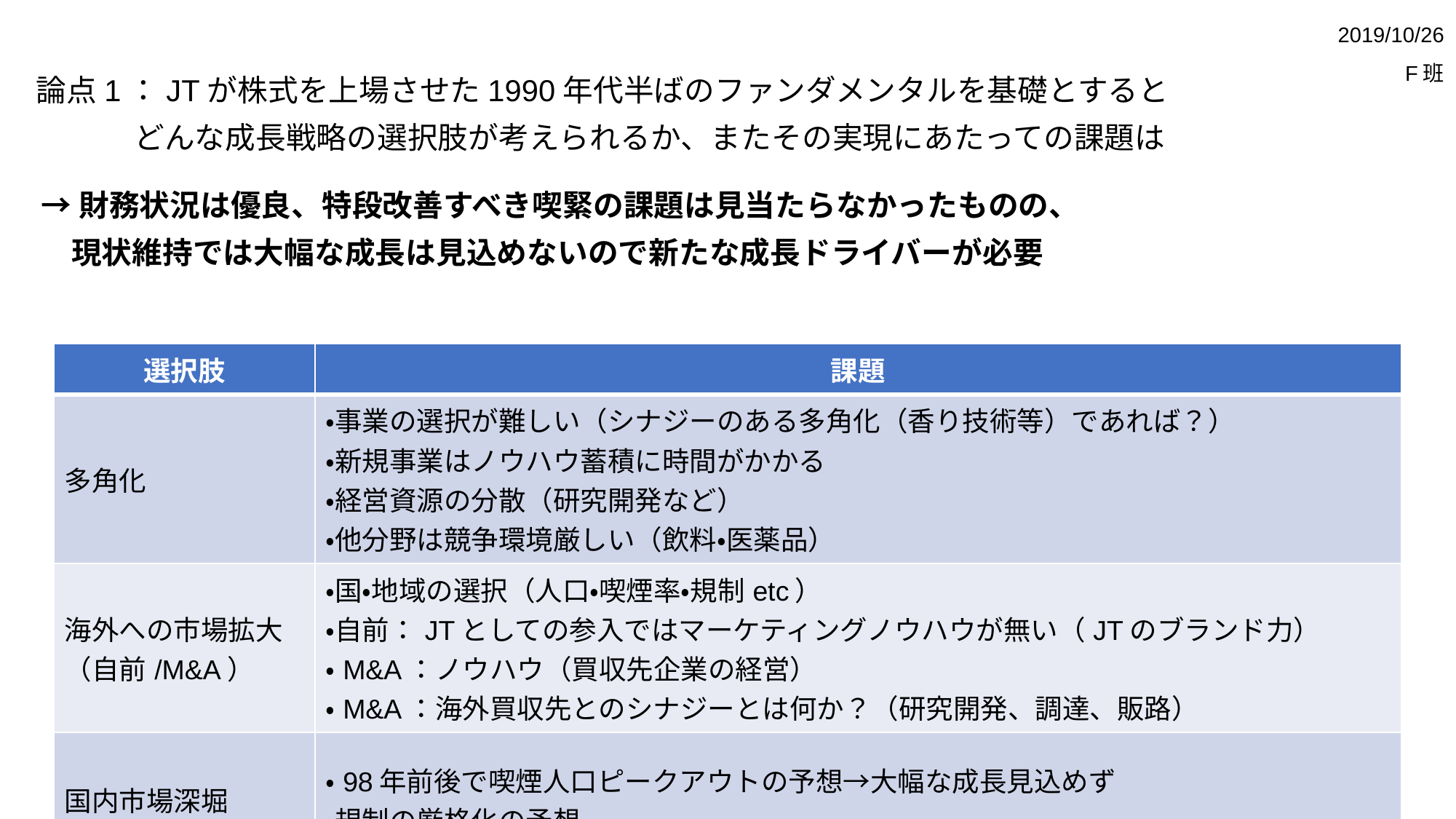

2019/10/26
F班
論点1：JTが株式を上場させた1990年代半ばのファンダメンタルを基礎とすると
　　　 どんな成長戦略の選択肢が考えられるか、またその実現にあたっての課題は

→財務状況は優良、特段改善すべき喫緊の課題は見当たらなかったものの、
　現状維持では大幅な成長は見込めないので新たな成長ドライバーが必要
| 選択肢 | 課題 |
| --- | --- |
| 多角化 | ・事業の選択が難しい（シナジーのある多角化（香り技術等）であれば？） ・新規事業はノウハウ蓄積に時間がかかる ・経営資源の分散（研究開発など） ・他分野は競争環境厳しい（飲料・医薬品） |
| 海外への市場拡大 （自前/M&A） | ・国・地域の選択（人口・喫煙率・規制etc） ・自前：JTとしての参入ではマーケティングノウハウが無い（JTのブランド力） ・M&A：ノウハウ（買収先企業の経営） ・M&A：海外買収先とのシナジーとは何か？（研究開発、調達、販路） |
| 国内市場深堀 | ・98年前後で喫煙人口ピークアウトの予想→大幅な成長見込めず ・規制の厳格化の予想 |